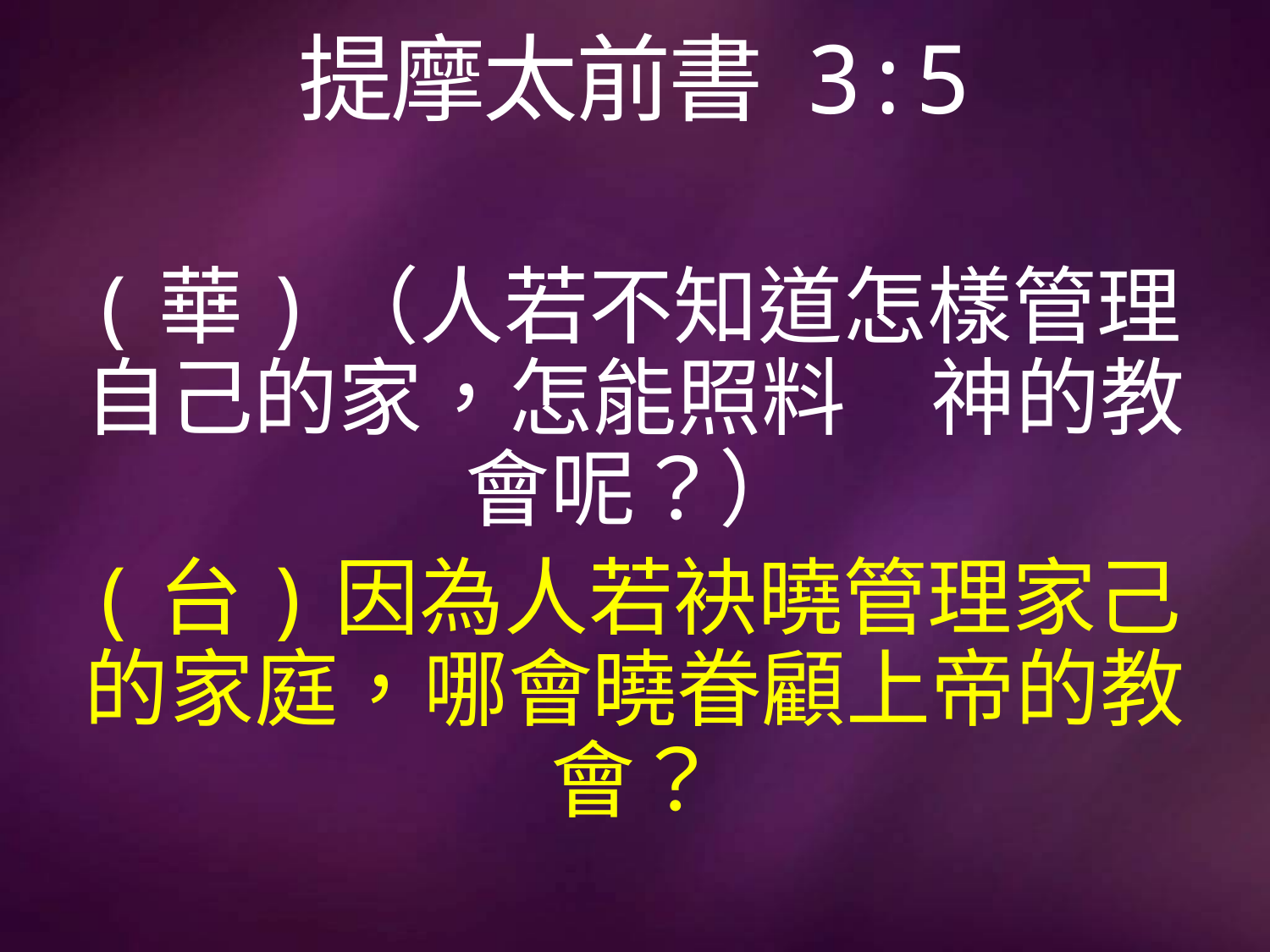

# 提摩太前書 3:5
(華)（人若不知道怎樣管理自己的家，怎能照料　神的教會呢？）
(台)因為人若袂曉管理家己的家庭，哪會曉眷顧上帝的教會？